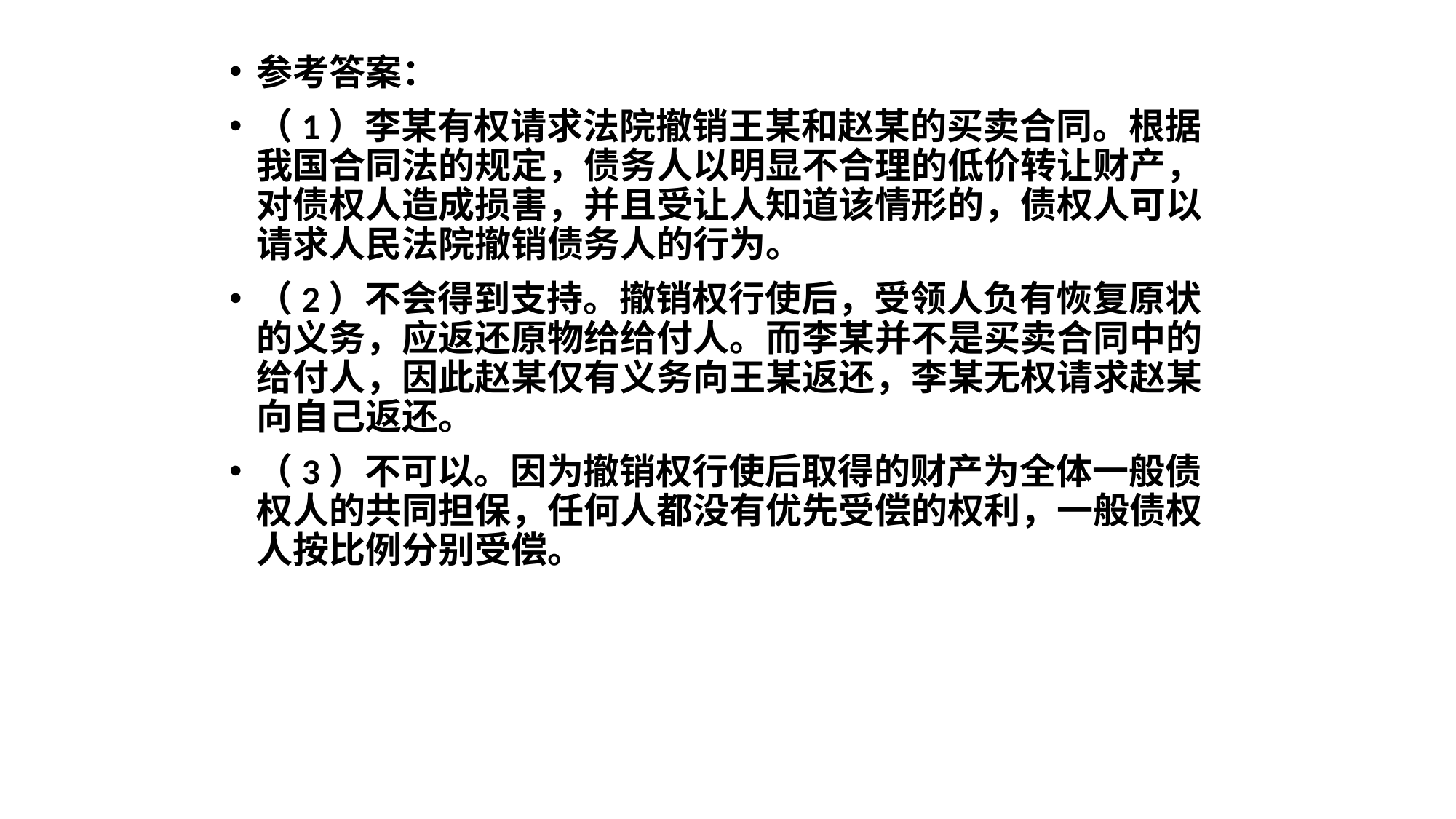

参考答案：
（1）李某有权请求法院撤销王某和赵某的买卖合同。根据我国合同法的规定，债务人以明显不合理的低价转让财产，对债权人造成损害，并且受让人知道该情形的，债权人可以请求人民法院撤销债务人的行为。
（2）不会得到支持。撤销权行使后，受领人负有恢复原状的义务，应返还原物给给付人。而李某并不是买卖合同中的给付人，因此赵某仅有义务向王某返还，李某无权请求赵某向自己返还。
（3）不可以。因为撤销权行使后取得的财产为全体一般债权人的共同担保，任何人都没有优先受偿的权利，一般债权人按比例分别受偿。